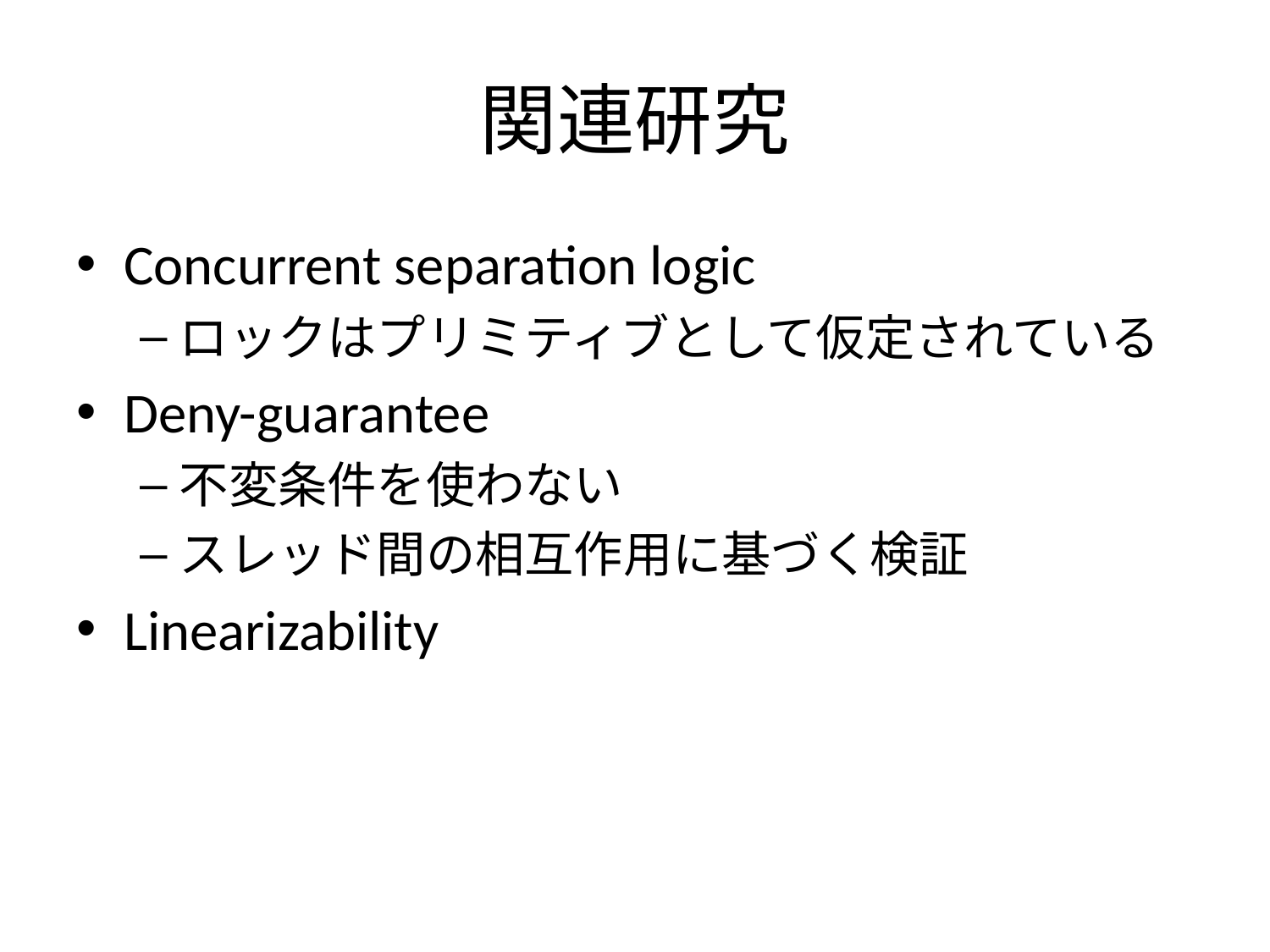

# 関連研究
Concurrent separation logic
ロックはプリミティブとして仮定されている
Deny-guarantee
不変条件を使わない
スレッド間の相互作用に基づく検証
Linearizability